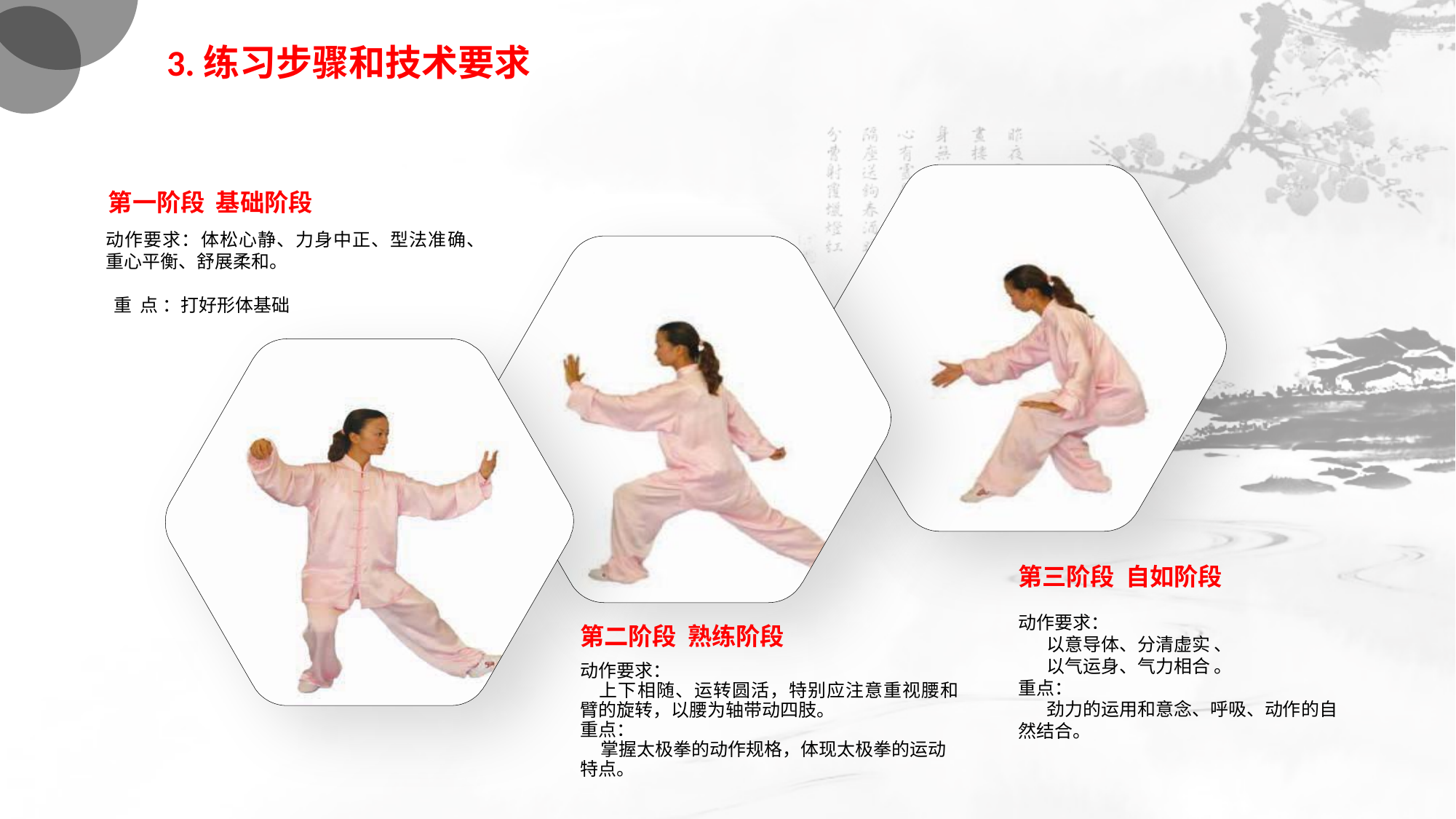

3.练习步骤和技术要求

第一阶段  基础阶段
动作要求：体松心静、力身中正、型法准确、重心平衡、舒展柔和。

 重  点 ：打好形体基础

第三阶段  自如阶段
动作要求：
      以意导体、分清虚实 、
      以气运身、气力相合 。
重点：
      劲力的运用和意念、呼吸、动作的自然结合。
第二阶段  熟练阶段
动作要求：
   上下相随、运转圆活，特别应注意重视腰和臂的旋转，以腰为轴带动四肢。
重点：
    掌握太极拳的动作规格，体现太极拳的运动特点。
.